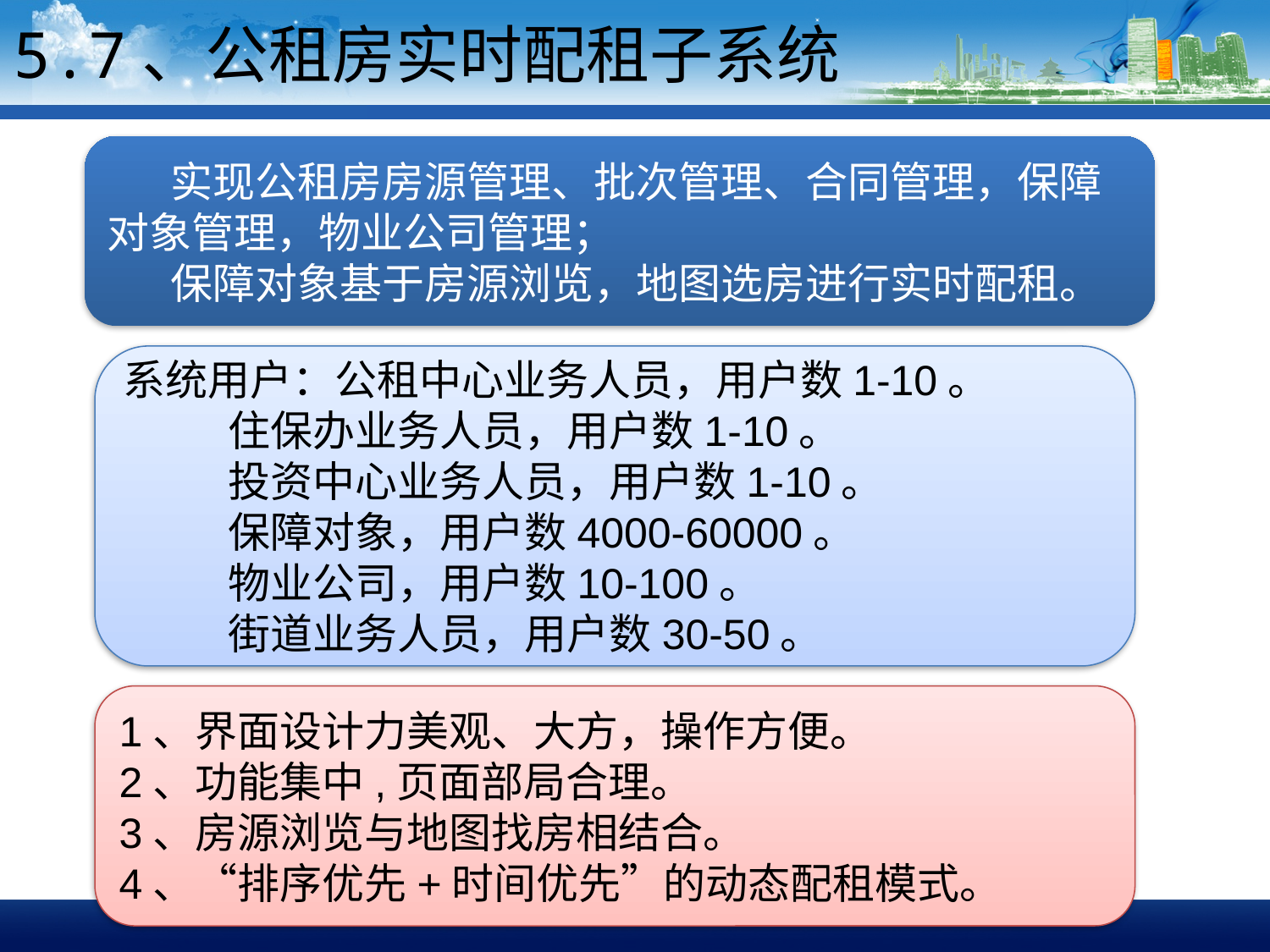

5.7、公租房实时配租子系统
实现公租房房源管理、批次管理、合同管理，保障对象管理，物业公司管理；
保障对象基于房源浏览，地图选房进行实时配租。
系统用户：公租中心业务人员，用户数1-10。
          住保办业务人员，用户数1-10。
          投资中心业务人员，用户数1-10。
          保障对象，用户数4000-60000。
          物业公司，用户数10-100。
          街道业务人员，用户数30-50。
1、界面设计力美观、大方，操作方便。
2、功能集中,页面部局合理。
3、房源浏览与地图找房相结合。
4、“排序优先+时间优先”的动态配租模式。